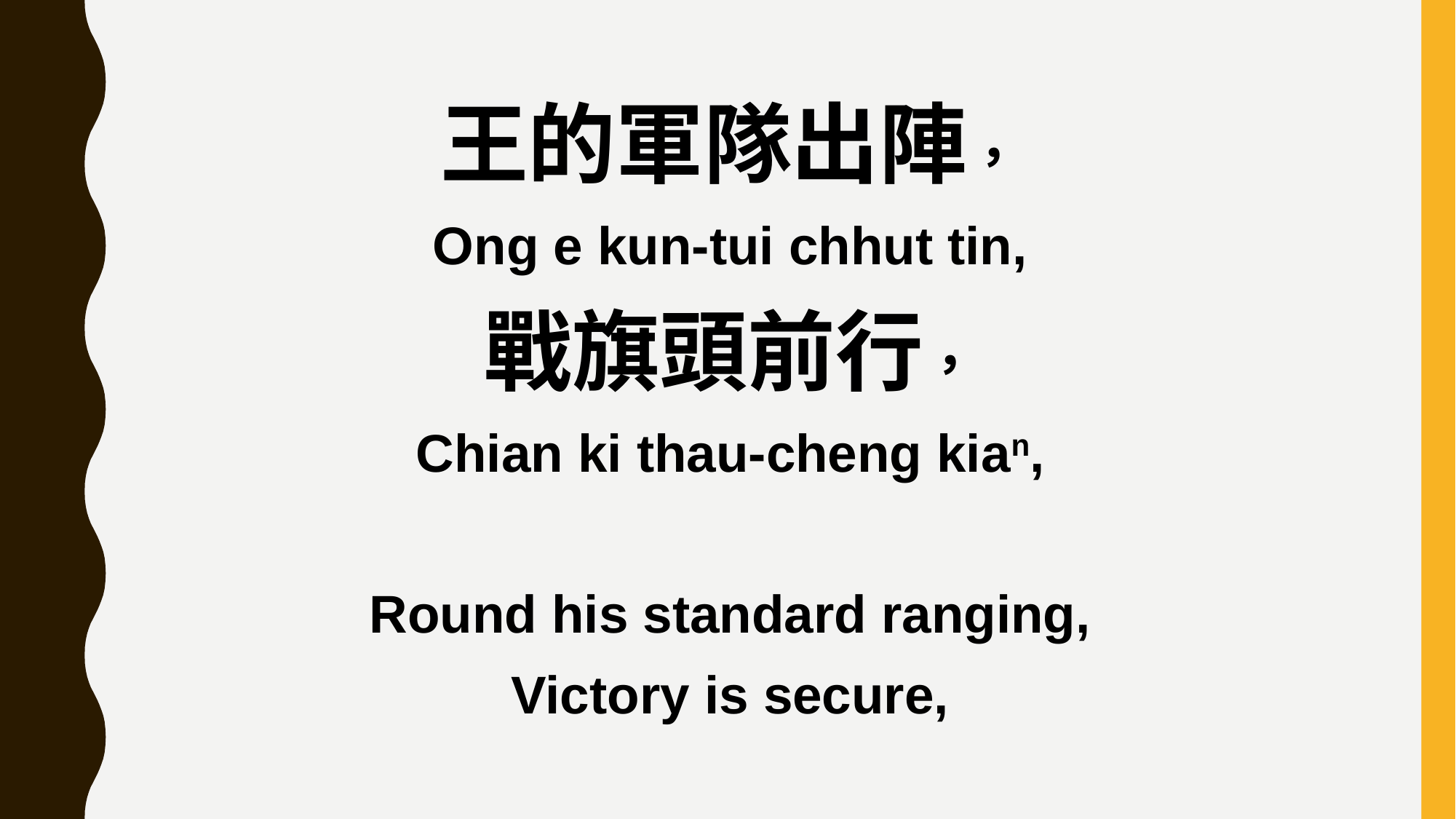

王的軍隊出陣，
Ong e kun-tui chhut tin,
戰旗頭前行，
Chian ki thau-cheng kian,

Round his standard ranging,
Victory is secure,